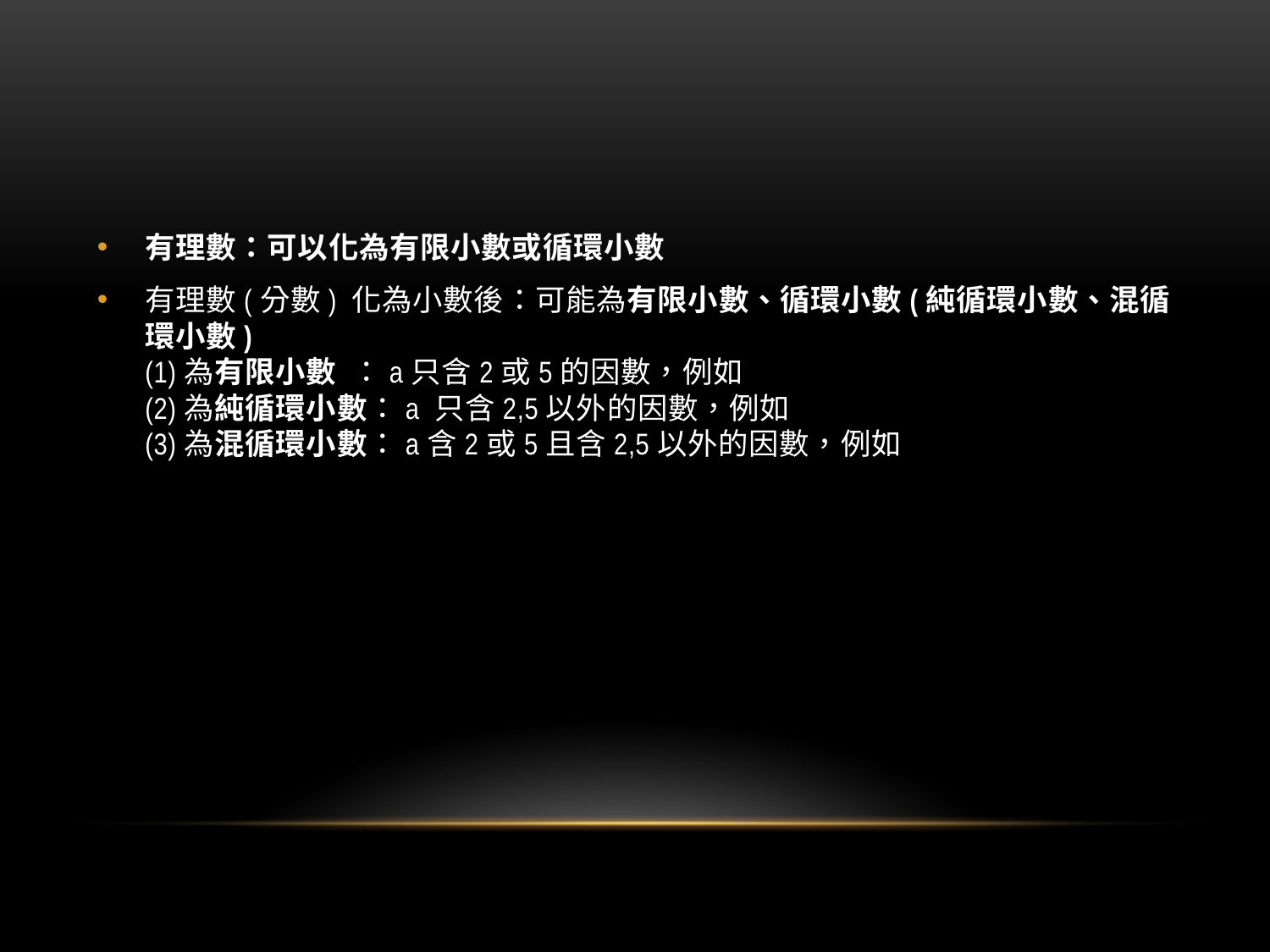

#
有理數：可以化為有限小數或循環小數
有理數(分數) 化為小數後：可能為有限小數、循環小數(純循環小數、混循環小數)
(1)為有限小數  ：a只含2或5的因數，例如
(2)為純循環小數：a 只含2,5以外的因數，例如
(3)為混循環小數：a含2或5且含2,5以外的因數，例如